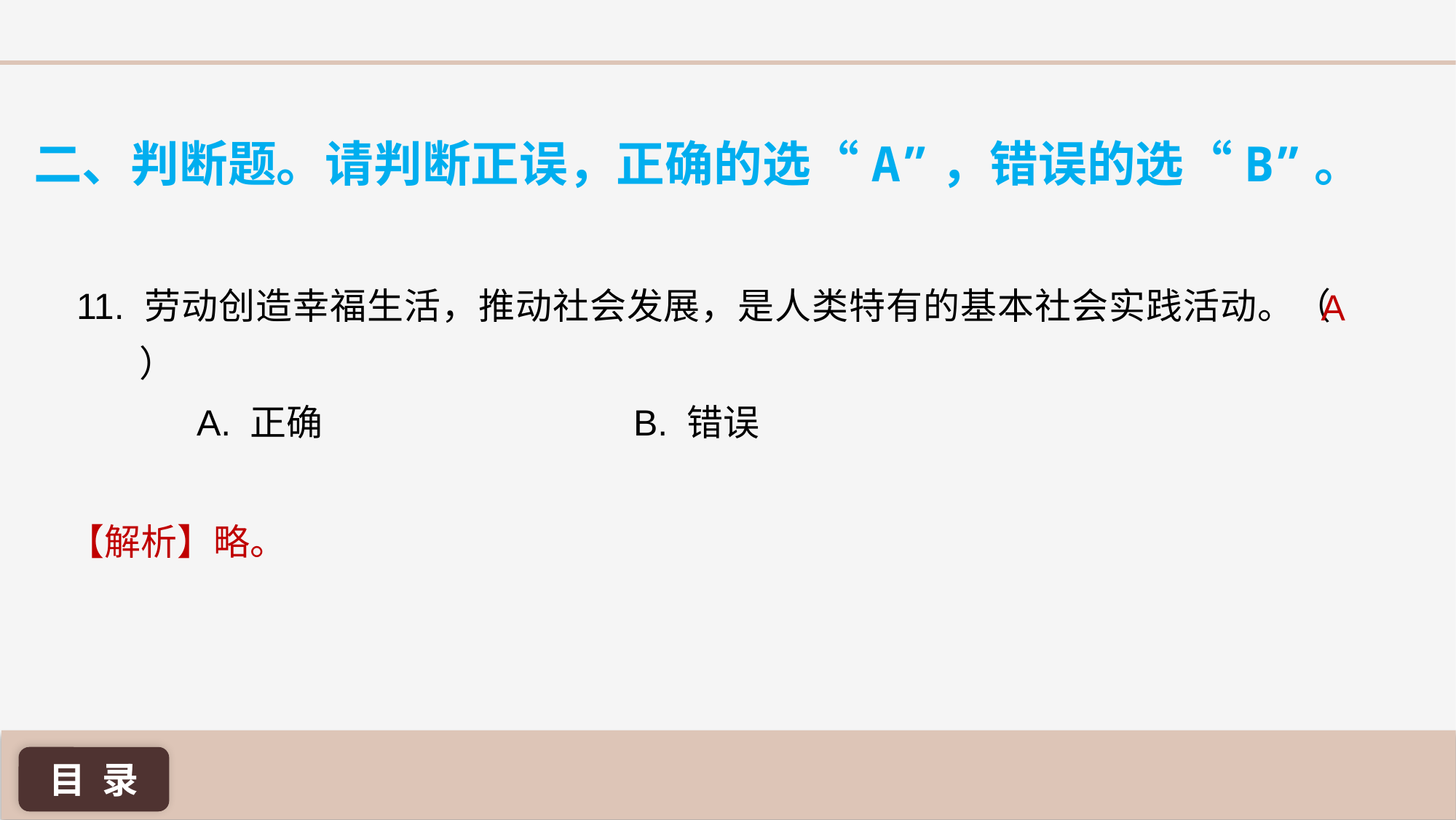

二、判断题。请判断正误，正确的选“A”，错误的选“B”。
A
11. 劳动创造幸福生活，推动社会发展，是人类特有的基本社会实践活动。（       ）
A. 正确 			B. 错误
【解析】略。